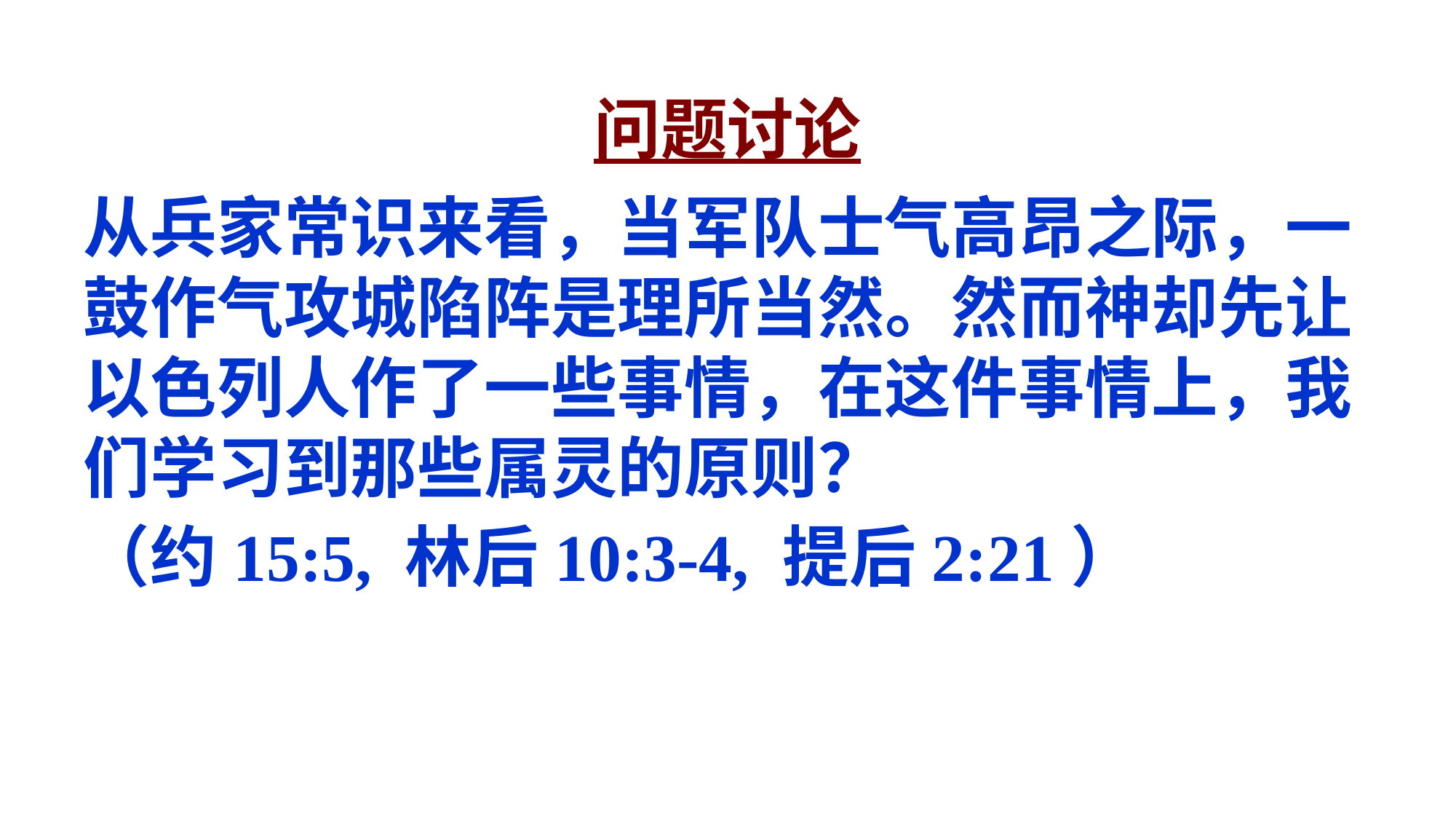

问题讨论
从兵家常识来看，当军队士气高昂之际，一鼓作气攻城陷阵是理所当然。然而神却先让以色列人作了一些事情，在这件事情上，我们学习到那些属灵的原则？
（约15:5, 林后10:3-4, 提后2:21）